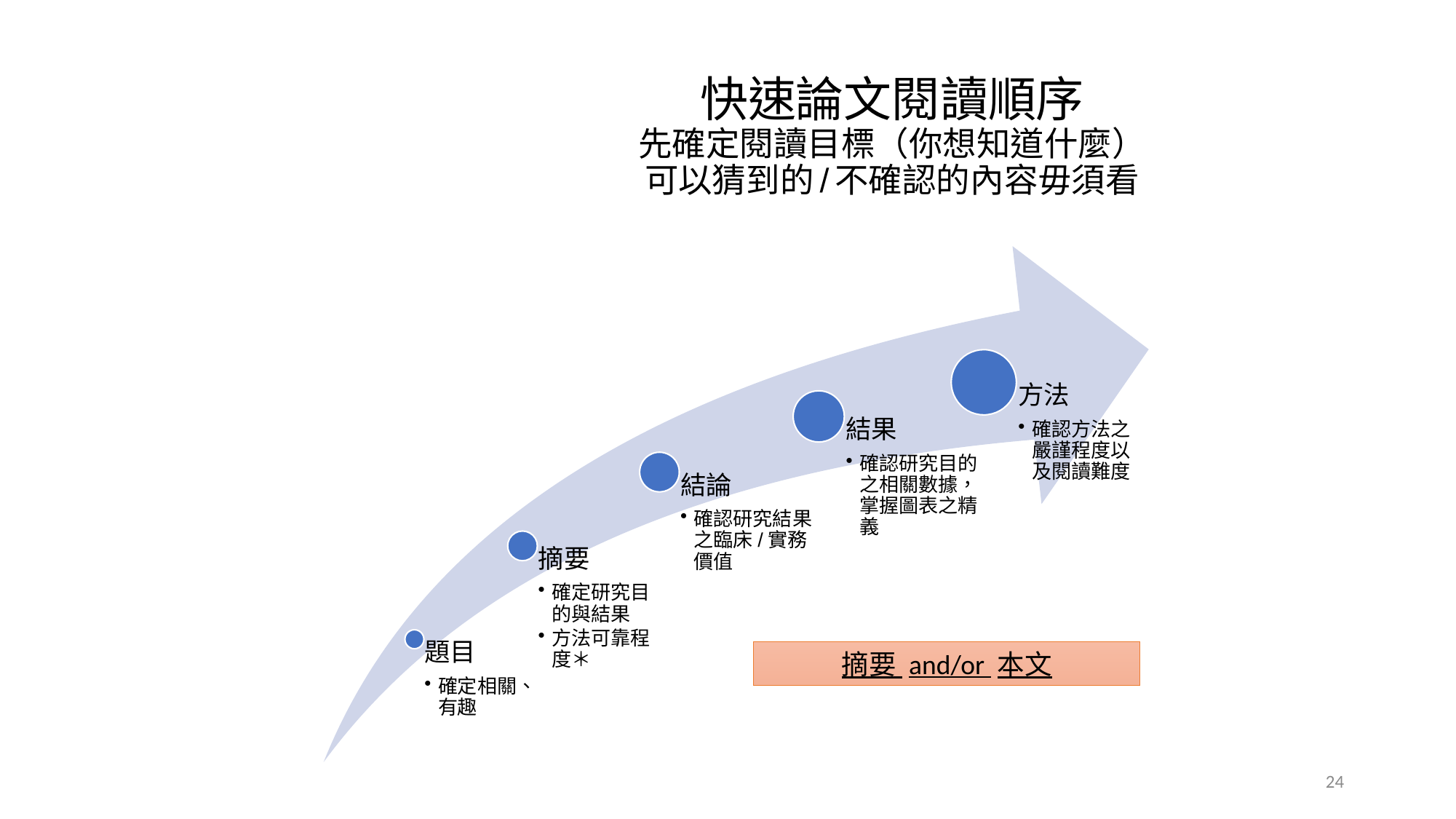

# 快速論文閱讀順序 先確定閱讀目標（你想知道什麼） 可以猜到的/不確認的內容毋須看
題目
確定相關、有趣
摘要
確定研究目的與結果
方法可靠程度＊
結論
確認研究結果之臨床/實務價值
結果
確認研究目的之相關數據，掌握圖表之精義
方法
確認方法之嚴謹程度以及閱讀難度
摘要 and/or 本文
24